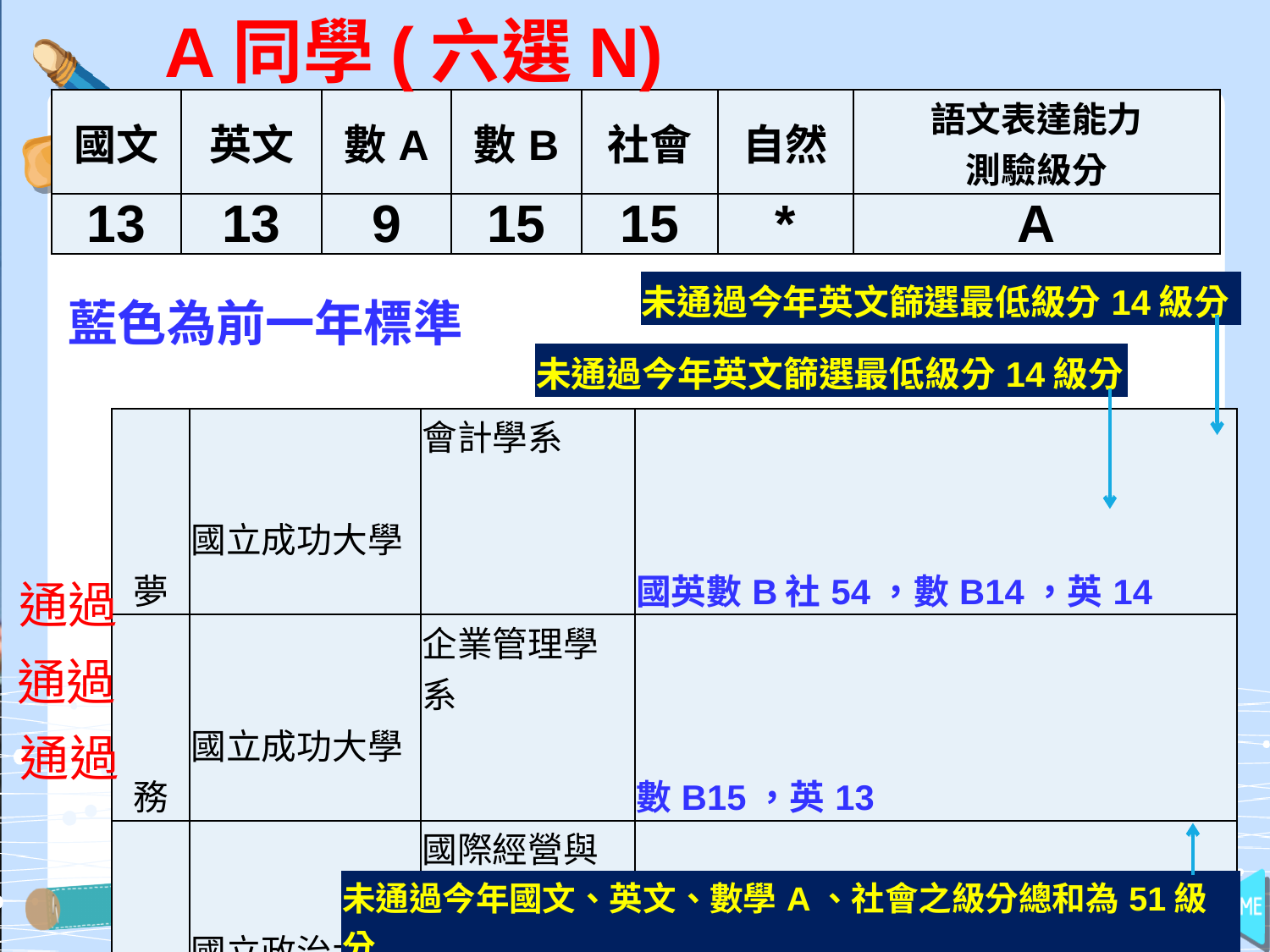

A同學(六選N)
| 國文 | 英文 | 數A | 數B | 社會 | 自然 | 語文表達能力 測驗級分 |
| --- | --- | --- | --- | --- | --- | --- |
| 13 | 13 | 9 | 15 | 15 | \* | A |
| 未通過今年英文篩選最低級分14級分 |
| --- |
藍色為前一年標準
| 未通過今年英文篩選最低級分14級分 |
| --- |
| 夢 | 國立成功大學 | 會計學系 | 國英數B社54，數B14，英14 |
| --- | --- | --- | --- |
| 務 | 國立成功大學 | 企業管理學系 | 數B15，英13 |
| 夢 | 國立政治大學 | 國際經營與貿易學系 | 國英數A社48，國13，英14，數A9 |
| 保 | 國立中央大學 | 經濟學系 | 國英25，數B14 |
| 務 | 國立臺北大學 | 金融與合作經營學系 | 英13，數A9 |
| 保 | 國立臺北大學 | 財政學系 | 國英數A社48，數A9，英13 |
通過
通過
通過
| 未通過今年國文、英文、數學A、社會之級分總和為51級分 |
| --- |